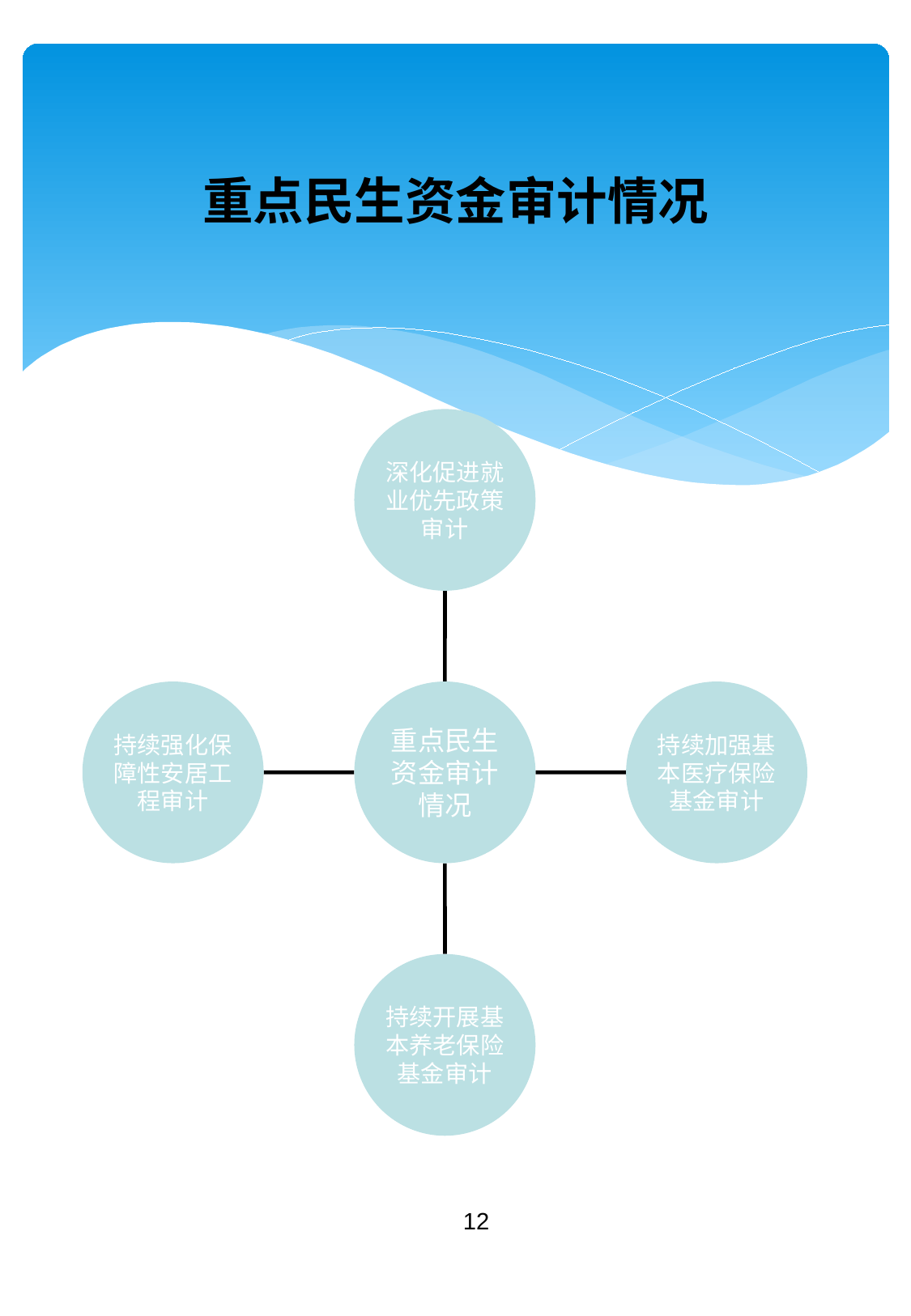

重点民生资金审计情况
深化促进就业优先政策审计

持续强化保障性安居工程审计
重点民生资金审计情况
持续加强基本医疗保险基金审计

持续开展基本养老保险基金审计
12